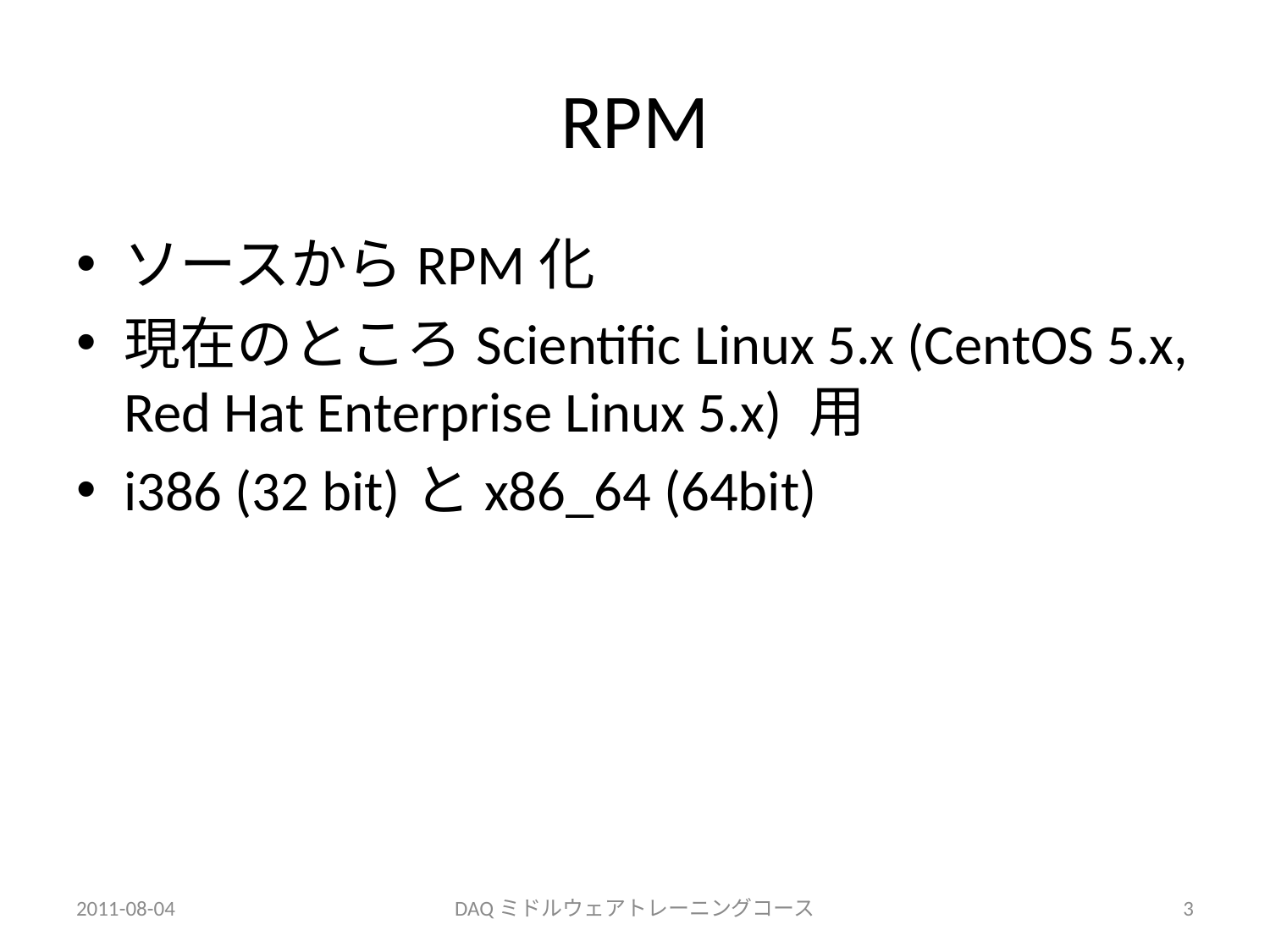

# RPM
ソースからRPM化
現在のところScientific Linux 5.x (CentOS 5.x, Red Hat Enterprise Linux 5.x) 用
i386 (32 bit)とx86_64 (64bit)
2011-08-04
DAQミドルウェアトレーニングコース
3